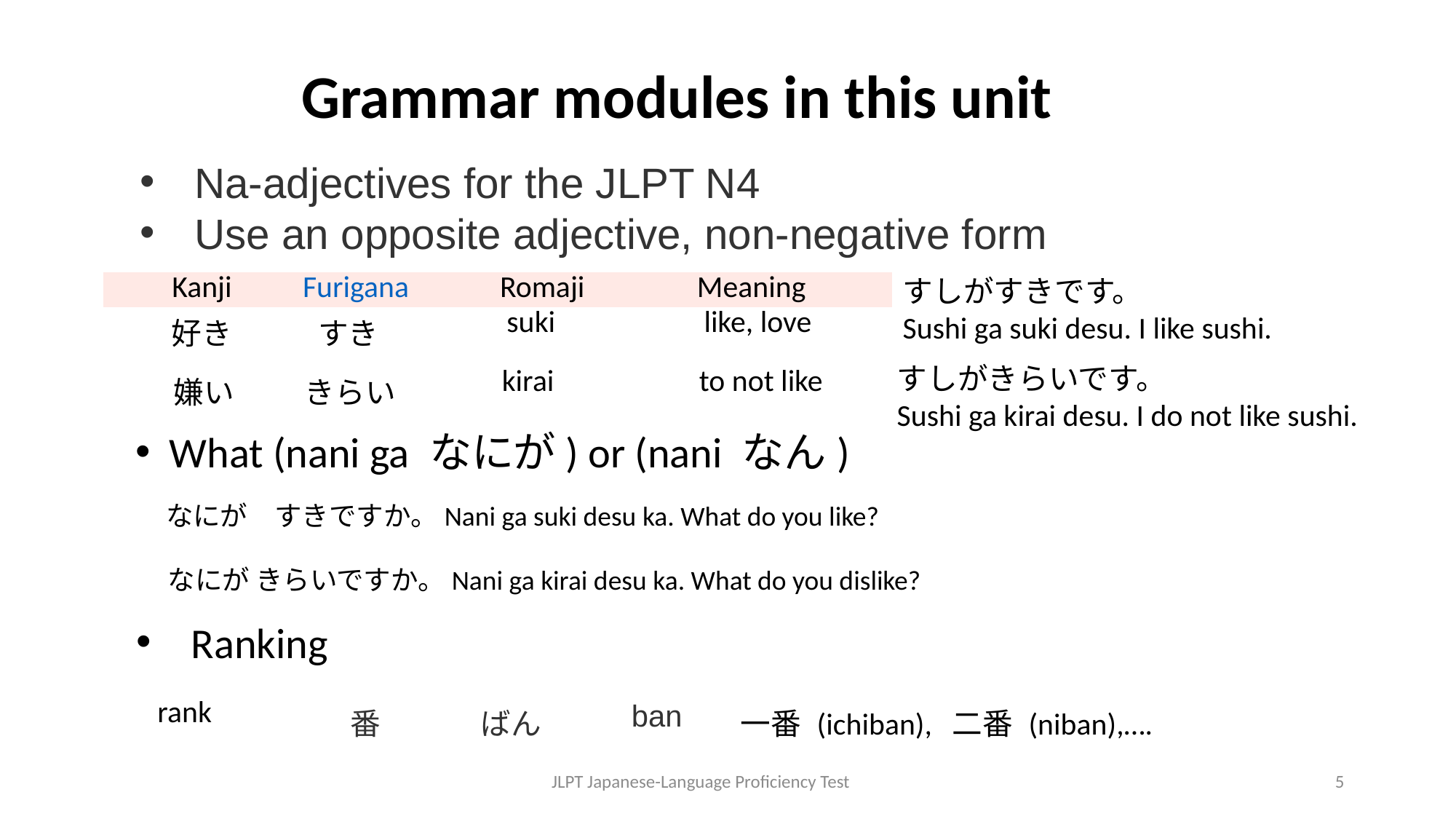

# Grammar modules in this unit
Na-adjectives for the JLPT N4
Use an opposite adjective, non-negative form
すしがすきです。
Sushi ga suki desu. I like sushi.
| Kanji | Furigana | Romaji | Meaning |
| --- | --- | --- | --- |
| 好き | すき | suki | like, love |
すしがきらいです。
Sushi ga kirai desu. I do not like sushi.
| 嫌い | きらい | kirai | to not like |
| --- | --- | --- | --- |
What (nani ga なにが) or (nani なん)
なにが　すきですか。Nani ga suki desu ka. What do you like?
なにが きらいですか。Nani ga kirai desu ka. What do you dislike?
Ranking

| rank | 番 | ばん | ban | 一番 (ichiban), 二番 (niban),…. |
| --- | --- | --- | --- | --- |
JLPT Japanese-Language Proficiency Test
5